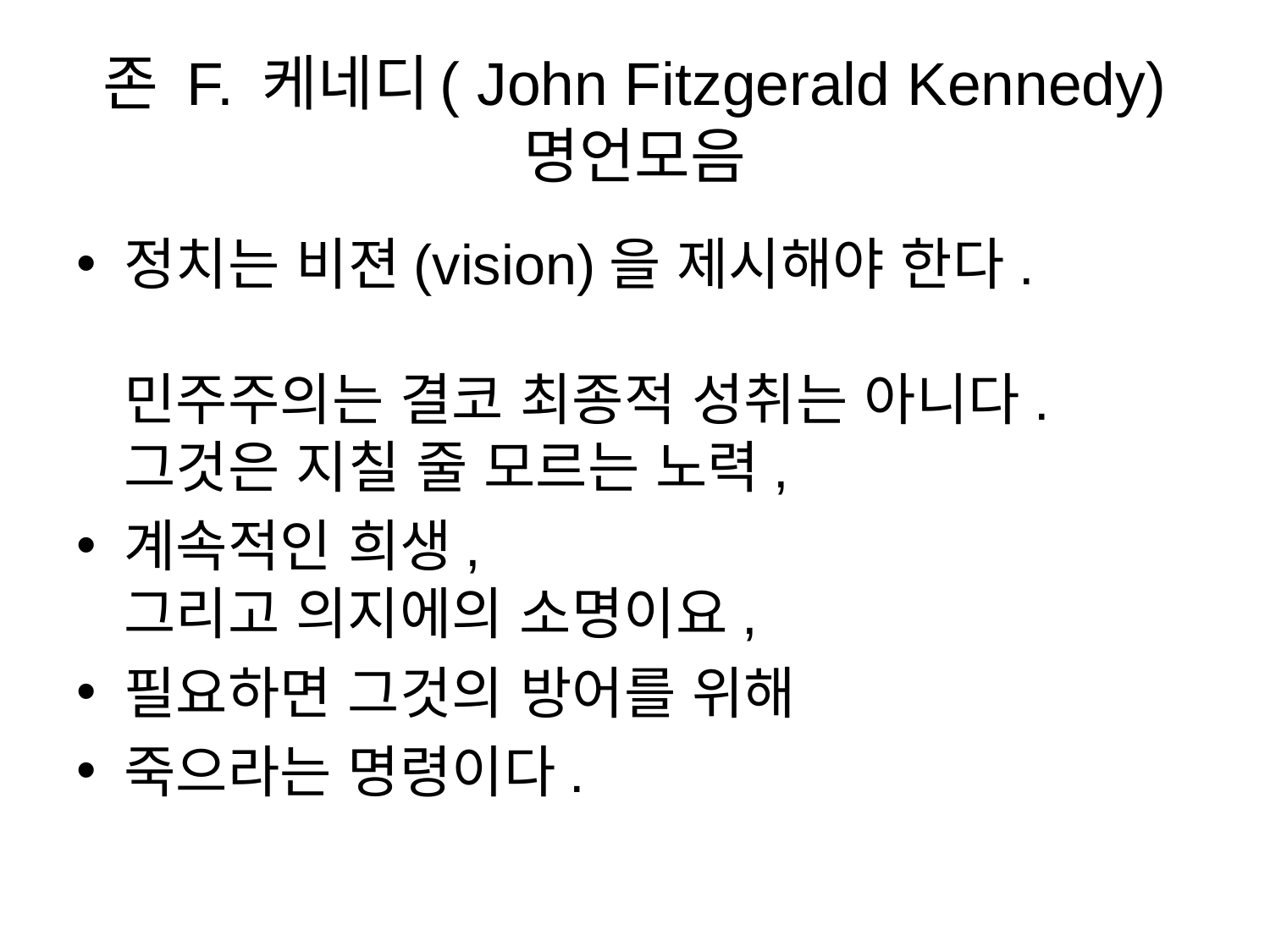

# 존 F. 케네디( John Fitzgerald Kennedy) 명언모음
정치는 비젼(vision)을 제시해야 한다.
민주주의는 결코 최종적 성취는 아니다. 그것은 지칠 줄 모르는 노력,
계속적인 희생,
그리고 의지에의 소명이요,
필요하면 그것의 방어를 위해
죽으라는 명령이다.